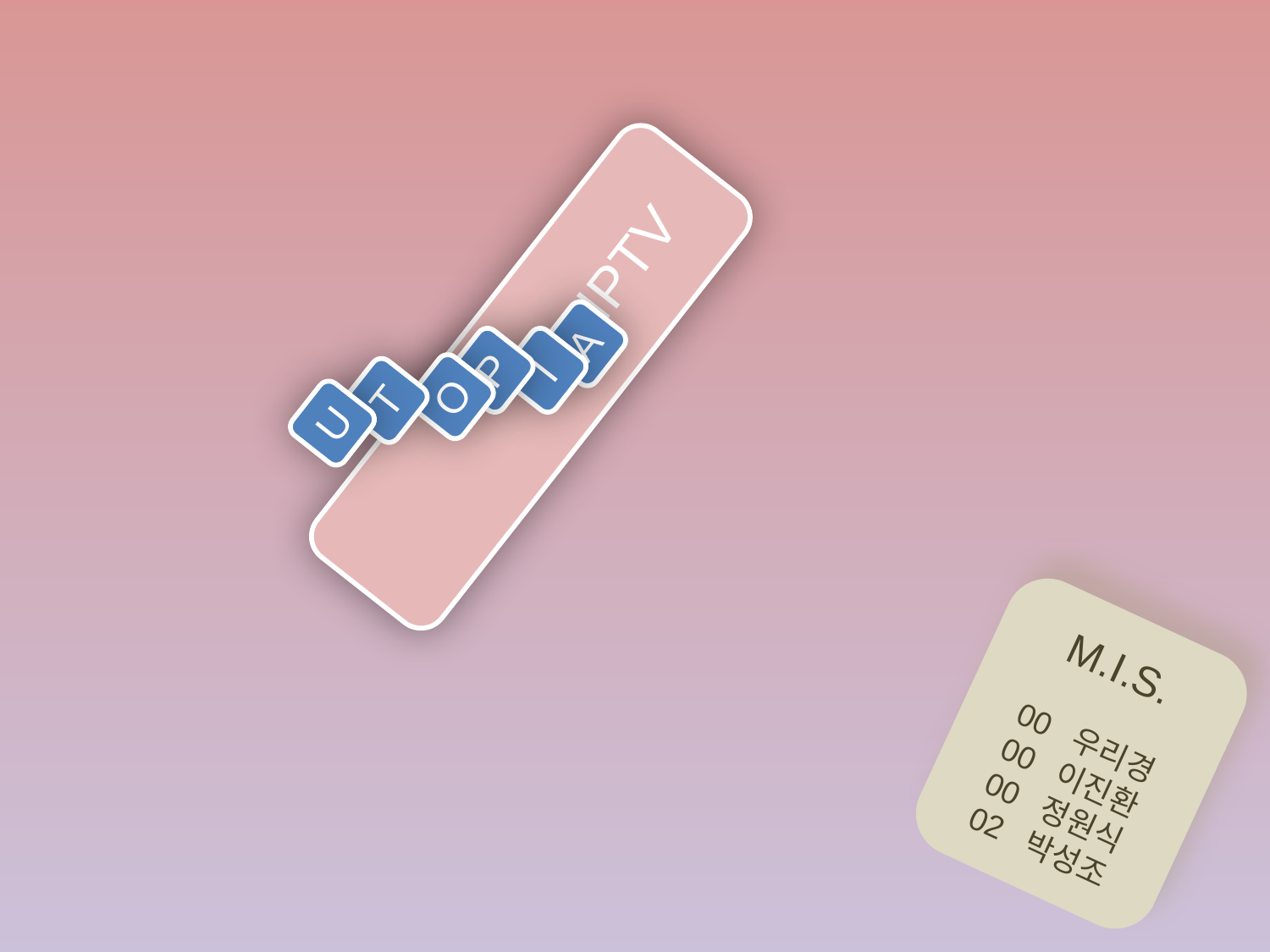

IPTV
A
P
I
O
T
U
M.I.S.

00  우리경
00  이진환
00  정원식
02  박성조